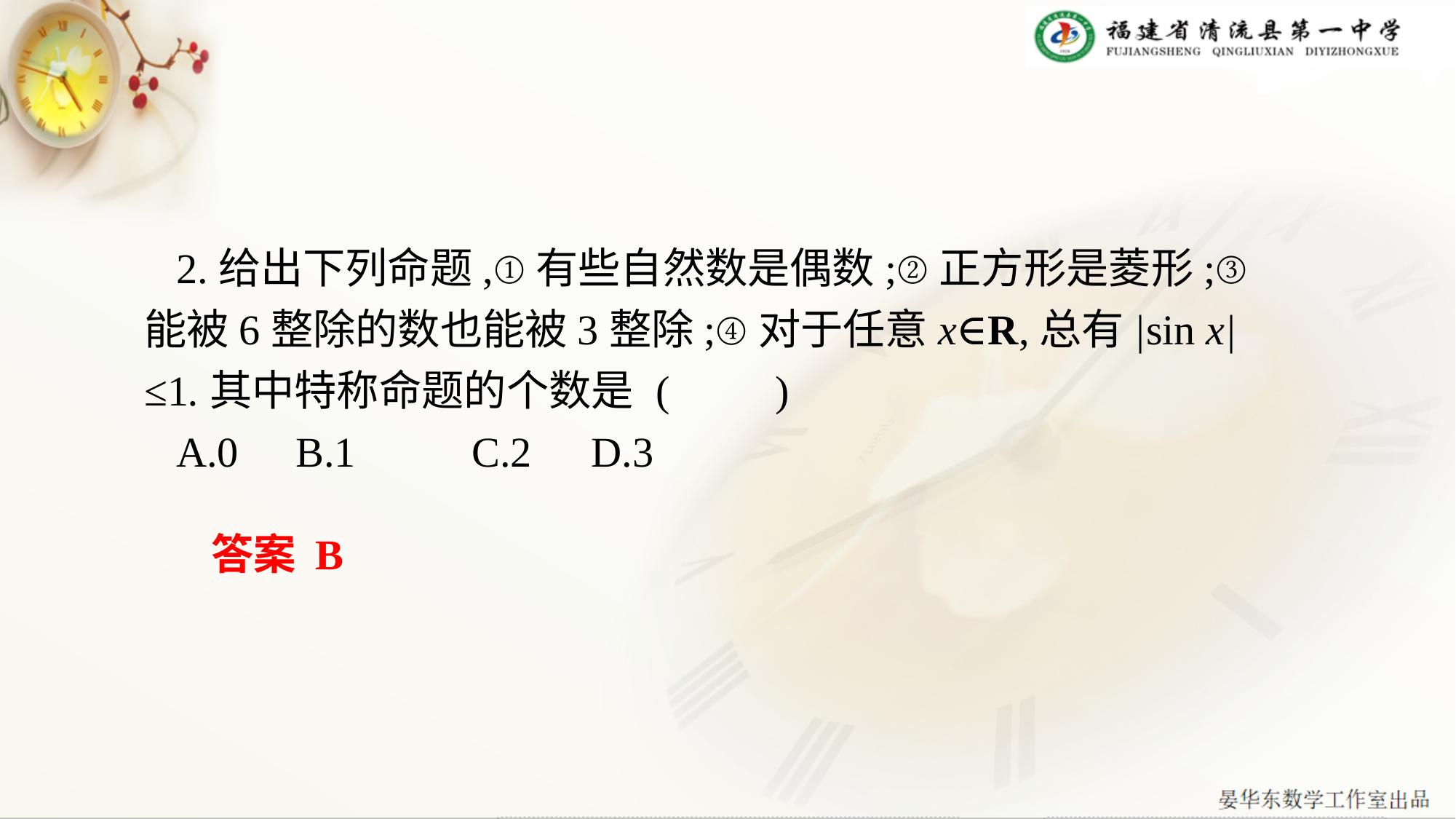

2.给出下列命题,①有些自然数是偶数;②正方形是菱形;③能被6整除的数也能被3整除;④对于任意x∈R,总有|sin x|≤1.其中特称命题的个数是 (　　)
A.0	    B.1   	C.2	 D.3
答案 B